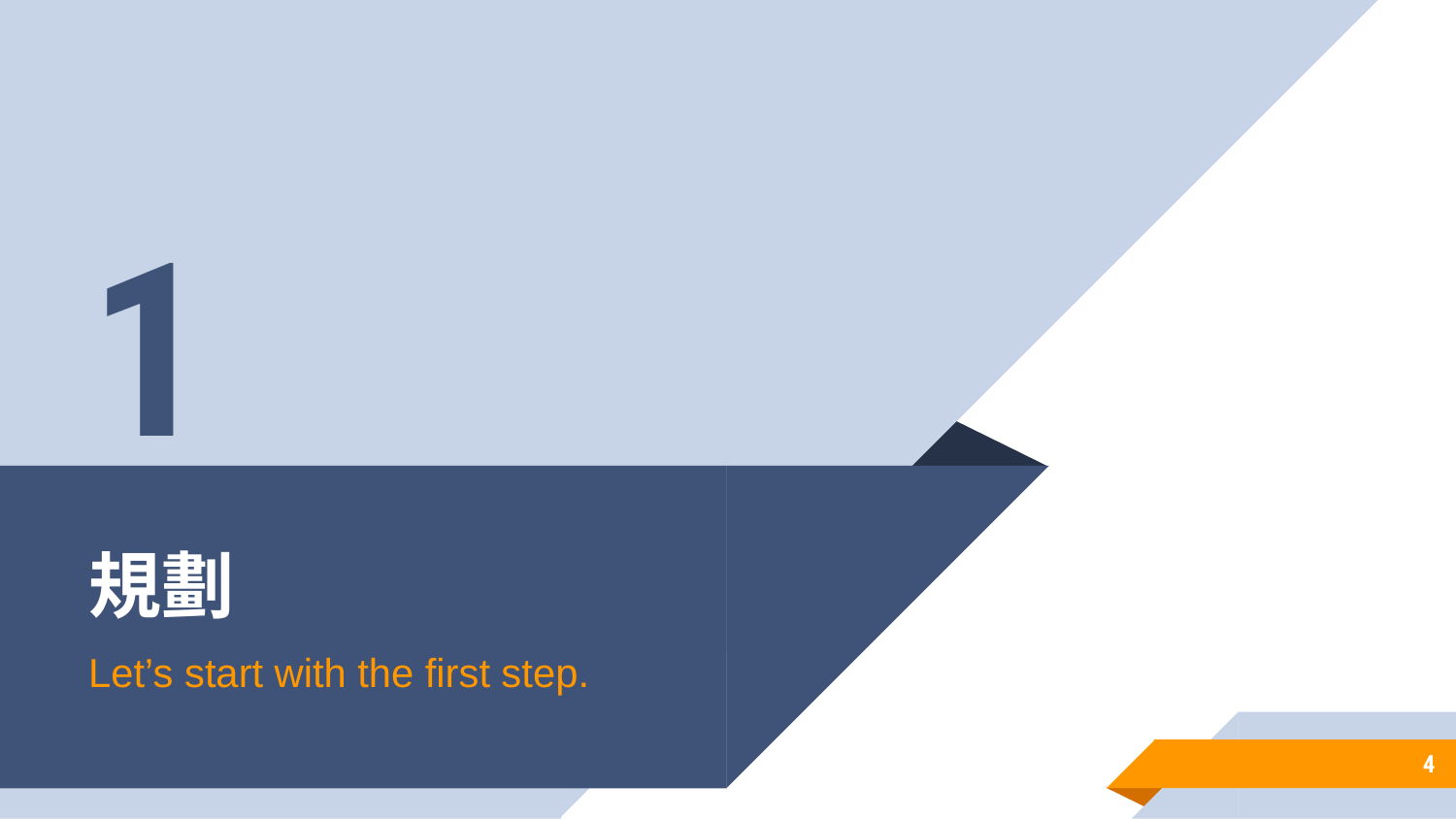

1
# 規劃
Let’s start with the first step.
4